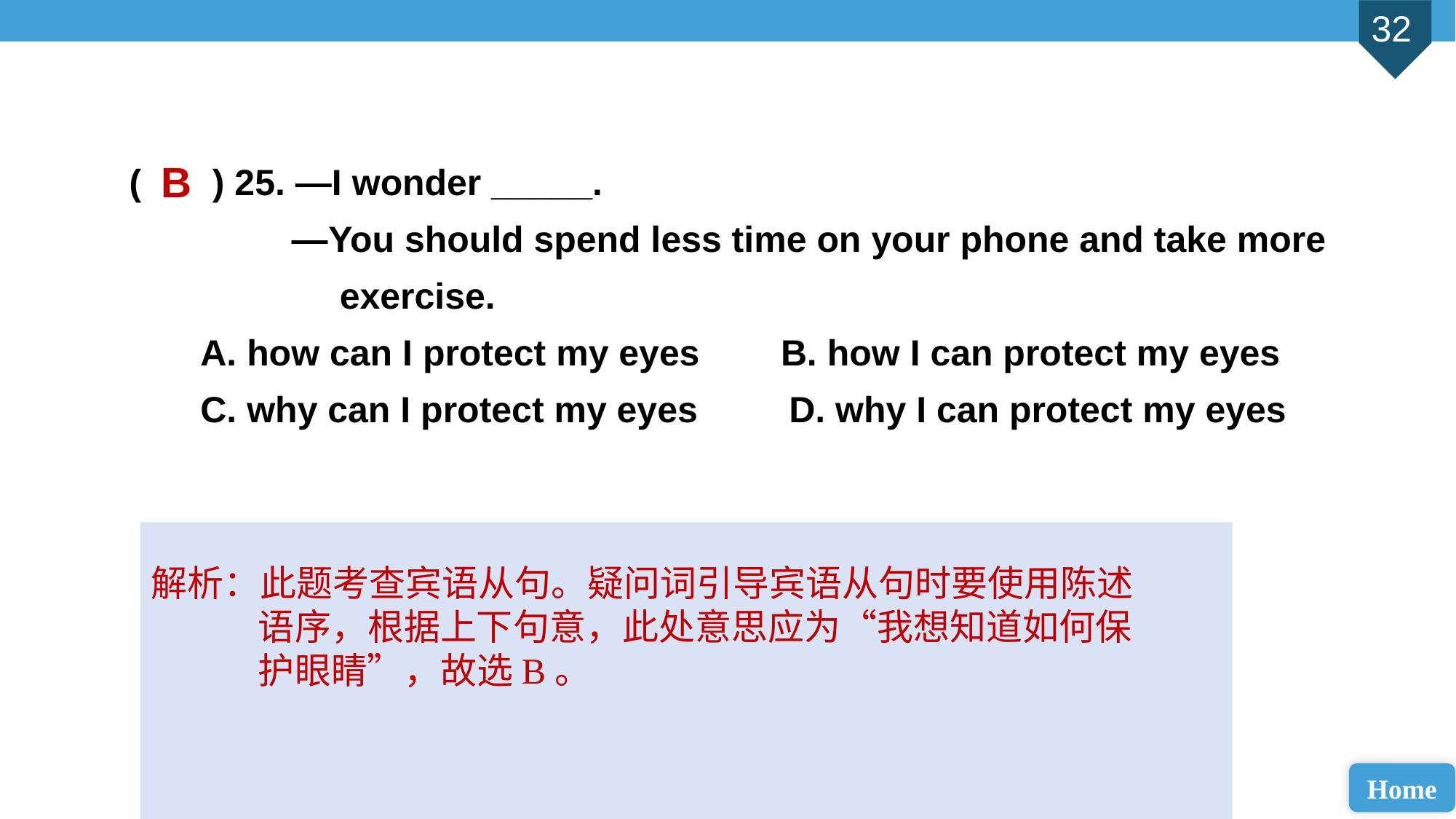

(       ) 25. —I wonder _____.
                —You should spend less time on your phone and take more 	          exercise.
       A. how can I protect my eyes        B. how I can protect my eyes
       C. why can I protect my eyes         D. why I can protect my eyes
B

解析：此题考查宾语从句。疑问词引导宾语从句时要使用陈述语序，根据上下句意，此处意思应为“我想知道如何保护眼睛”，故选B。